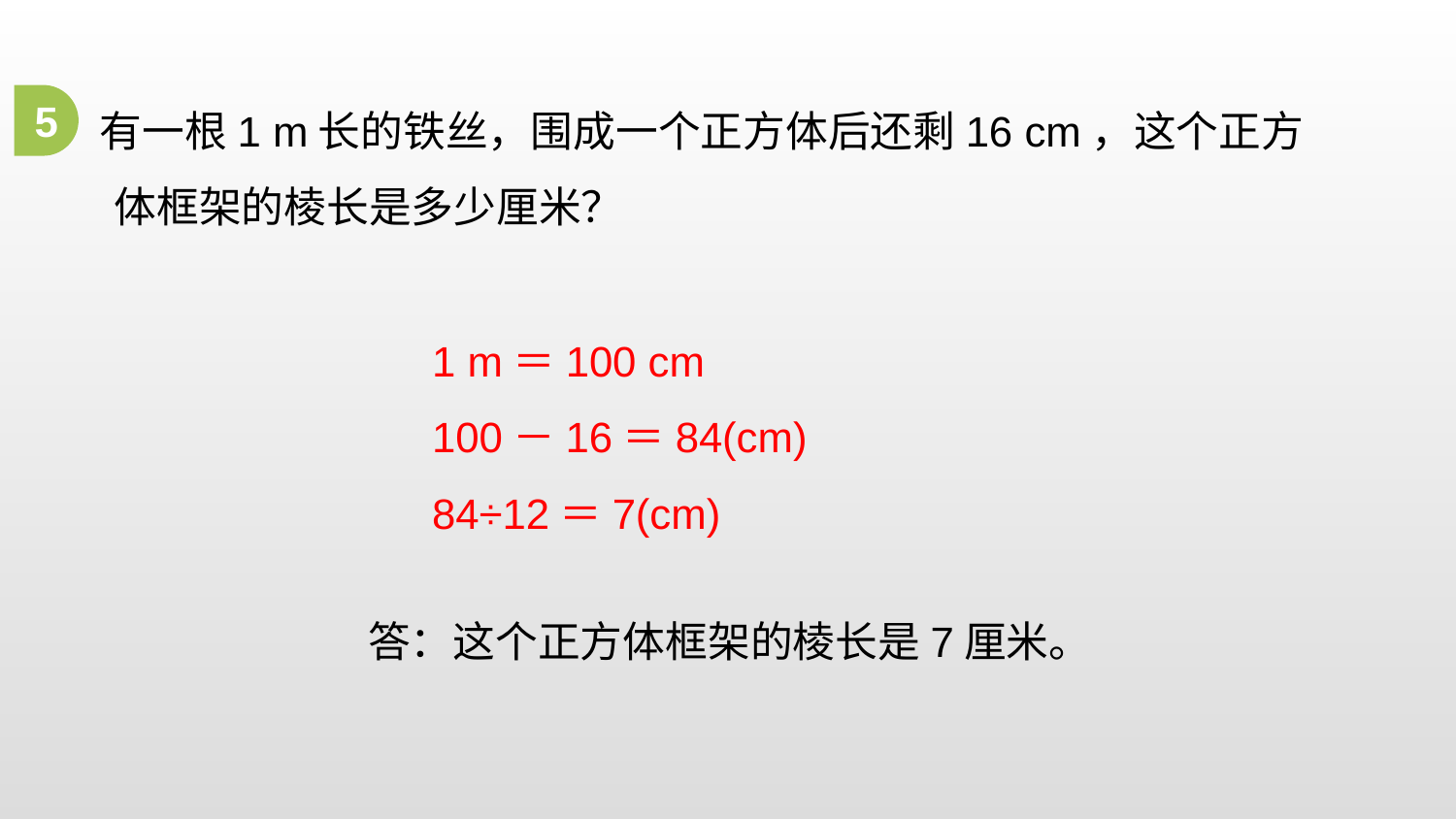

有一根1 m长的铁丝，围成一个正方体后还剩16 cm，这个正方体框架的棱长是多少厘米？
5
1 m＝100 cm
100－16＝84(cm)
84÷12＝7(cm)
答：这个正方体框架的棱长是7厘米。